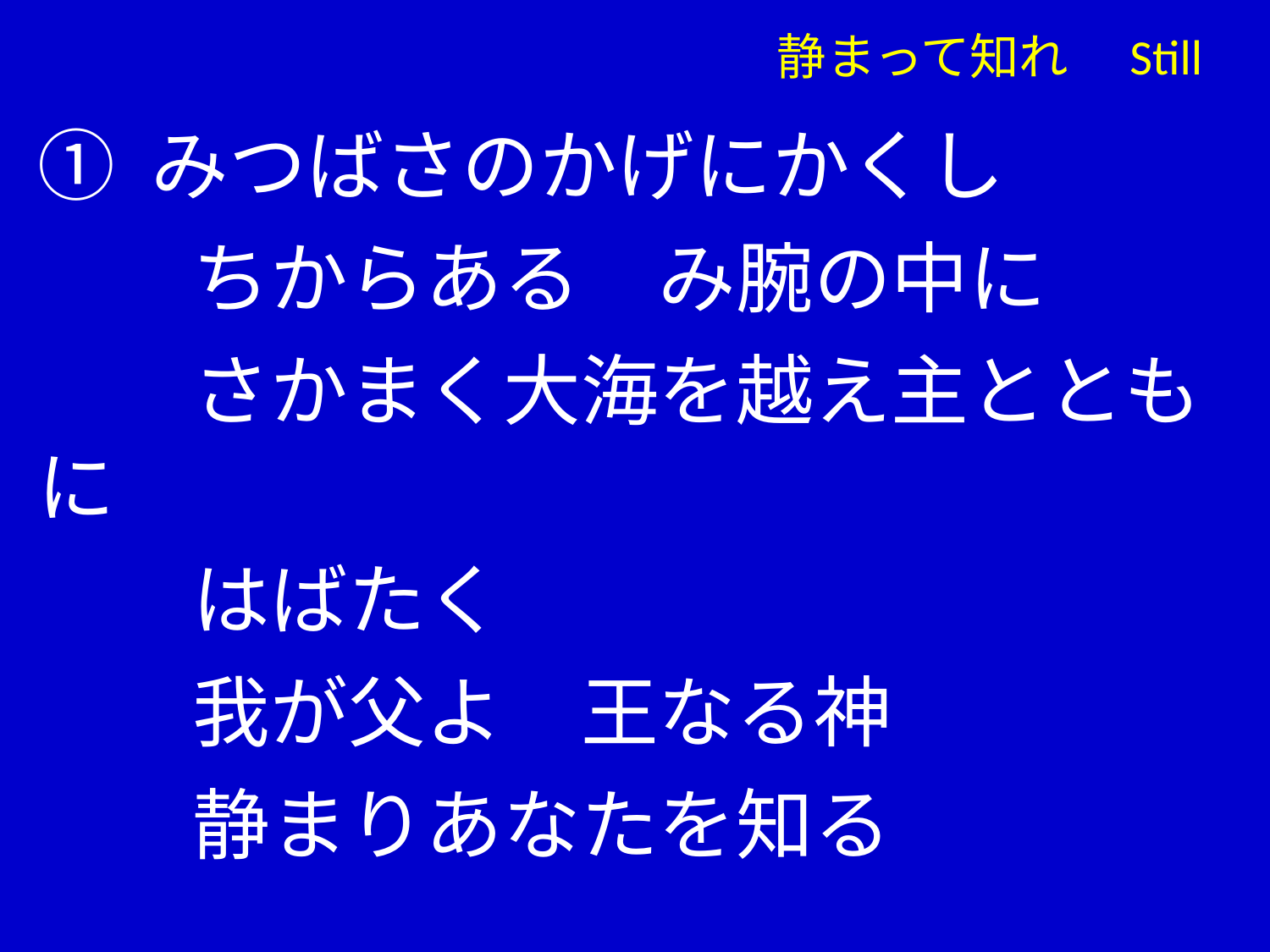

# 静まって知れ　Still
① みつばさのかげにかくし
　　ちからある　み腕の中に
　　さかまく大海を越え主とともに
　　はばたく
　　我が父よ　王なる神
　　静まりあなたを知る